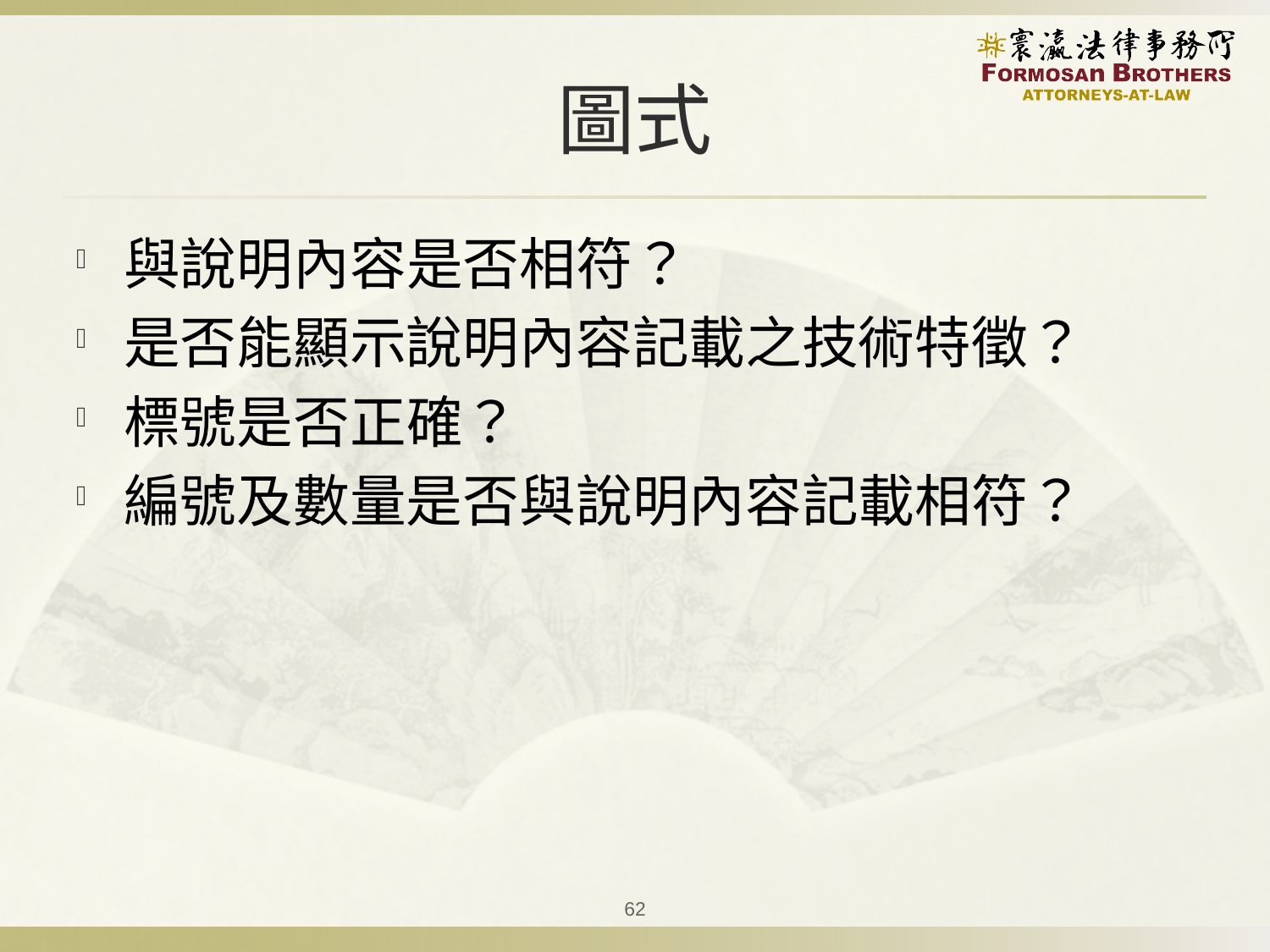

# 圖式
與說明內容是否相符？
是否能顯示說明內容記載之技術特徵？
標號是否正確？
編號及數量是否與說明內容記載相符？
62